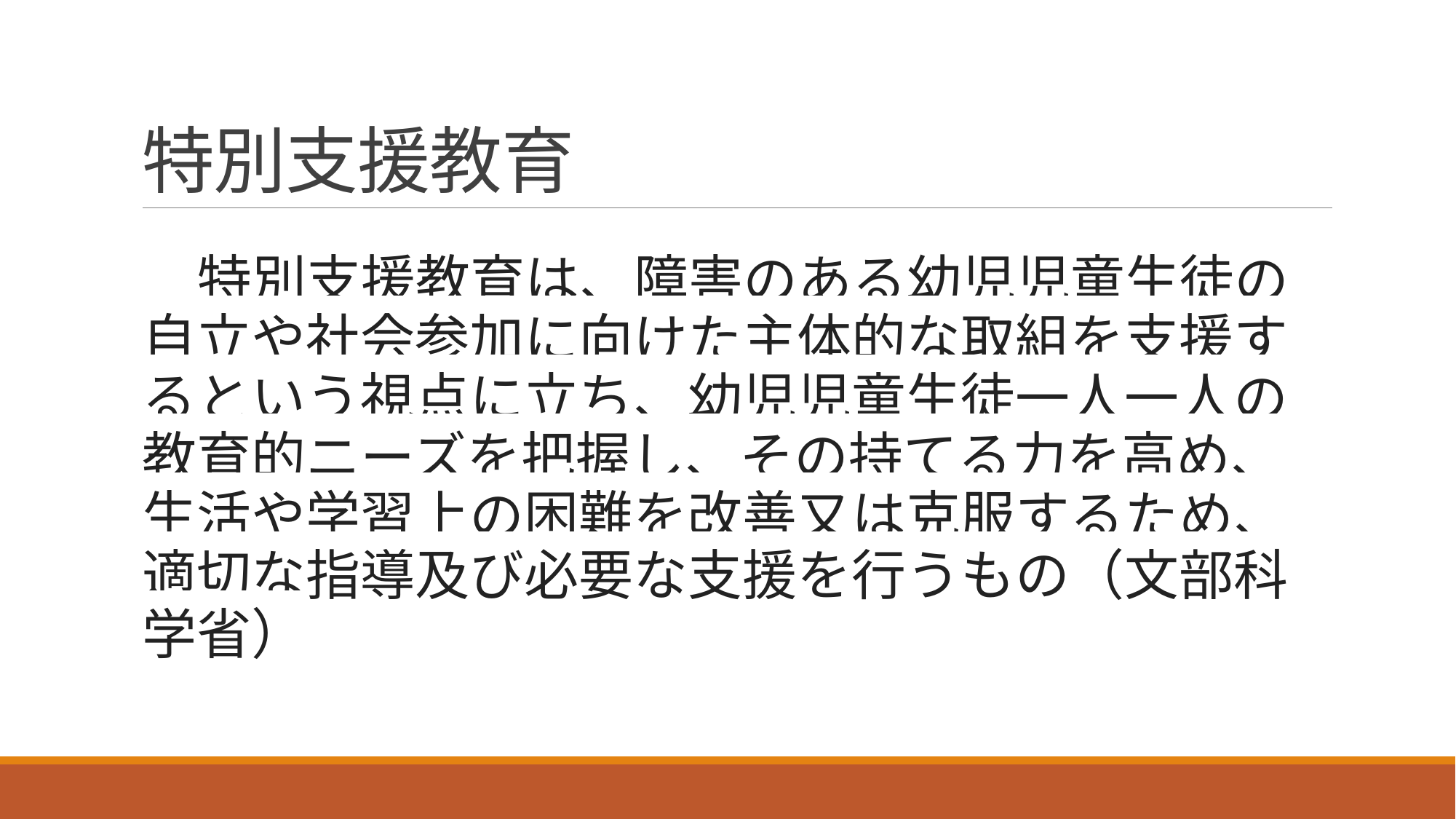

# 特別支援教育
　特別支援教育は、障害のある幼児児童生徒の自立や社会参加に向けた主体的な取組を支援するという視点に立ち、幼児児童生徒一人一人の教育的ニーズを把握し、その持てる力を高め、生活や学習上の困難を改善又は克服するため、適切な指導及び必要な支援を行うもの（文部科学省）